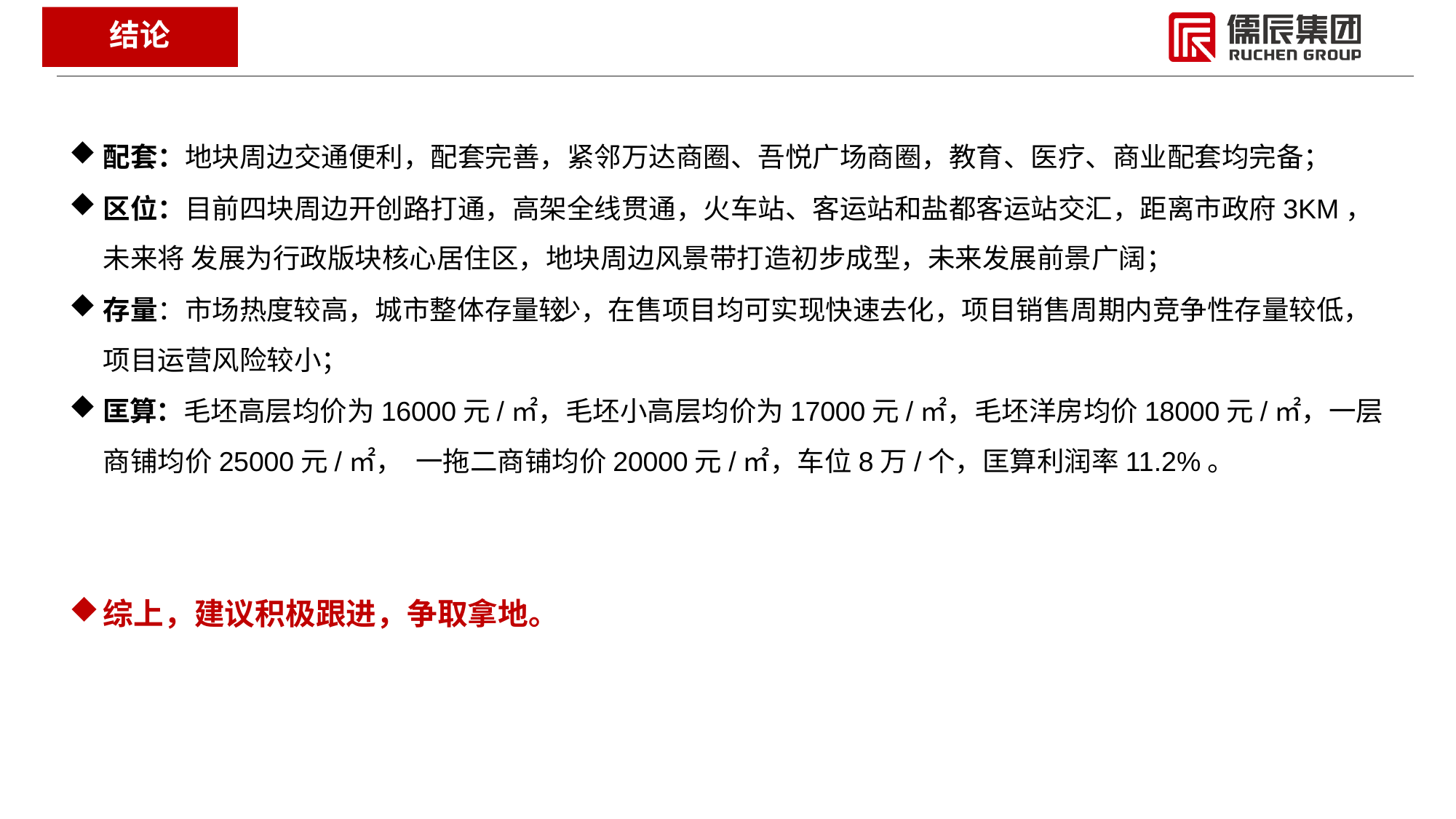

结论

# 结论
配套：地块周边交通便利，配套完善，紧邻万达商圈、吾悦广场商圈，教育、医疗、商业配套均完备；
区位：目前四块周边开创路打通，高架全线贯通，火车站、客运站和盐都客运站交汇，距离市政府3KM，未来将 发展为行政版块核心居住区，地块周边风景带打造初步成型，未来发展前景广阔；
存量：市场热度较高，城市整体存量较 少，在售项目均可实现快速去化，项目销售周期内竞争性存量较低，项目运营风险较小；
匡算：毛坯高层均价为16000元/㎡，毛坯小高层均价为17000元/㎡，毛坯洋房均价18000元/㎡，一层商铺均价25000元/㎡，  一拖二商铺均价20000元/㎡，车位8万/个，匡算利润率11.2%。

综上，建议积极跟进，争取拿地。